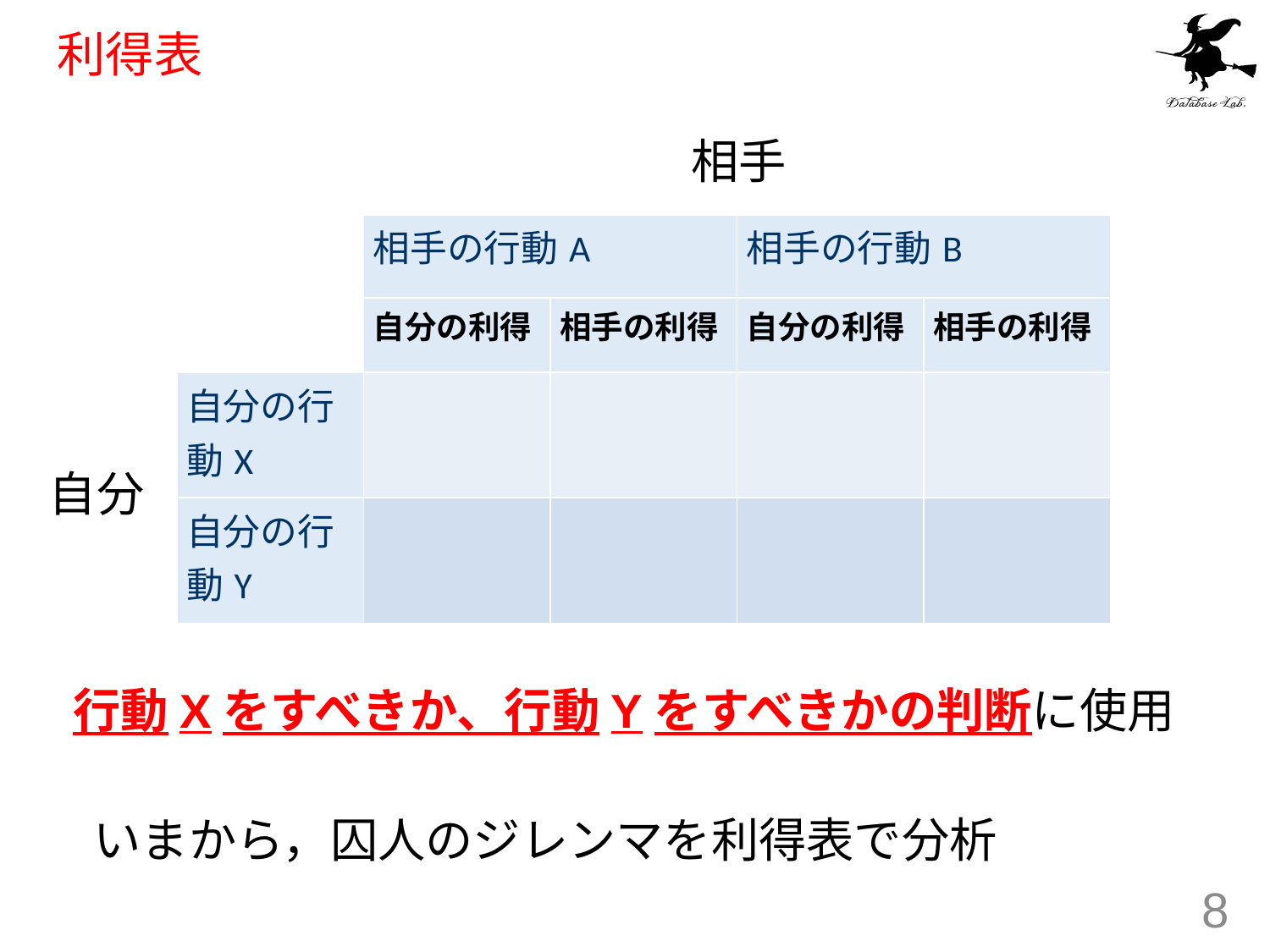

# 利得表
相手
|  | 相手の行動A |  | 相手の行動B |  |
| --- | --- | --- | --- | --- |
|  | 自分の利得 | 相手の利得 | 自分の利得 | 相手の利得 |
| 自分の行動X |  |  |  |  |
| 自分の行動Y |  |  |  |  |
自分
行動Xをすべきか、行動Yをすべきかの判断に使用
いまから，囚人のジレンマを利得表で分析
8